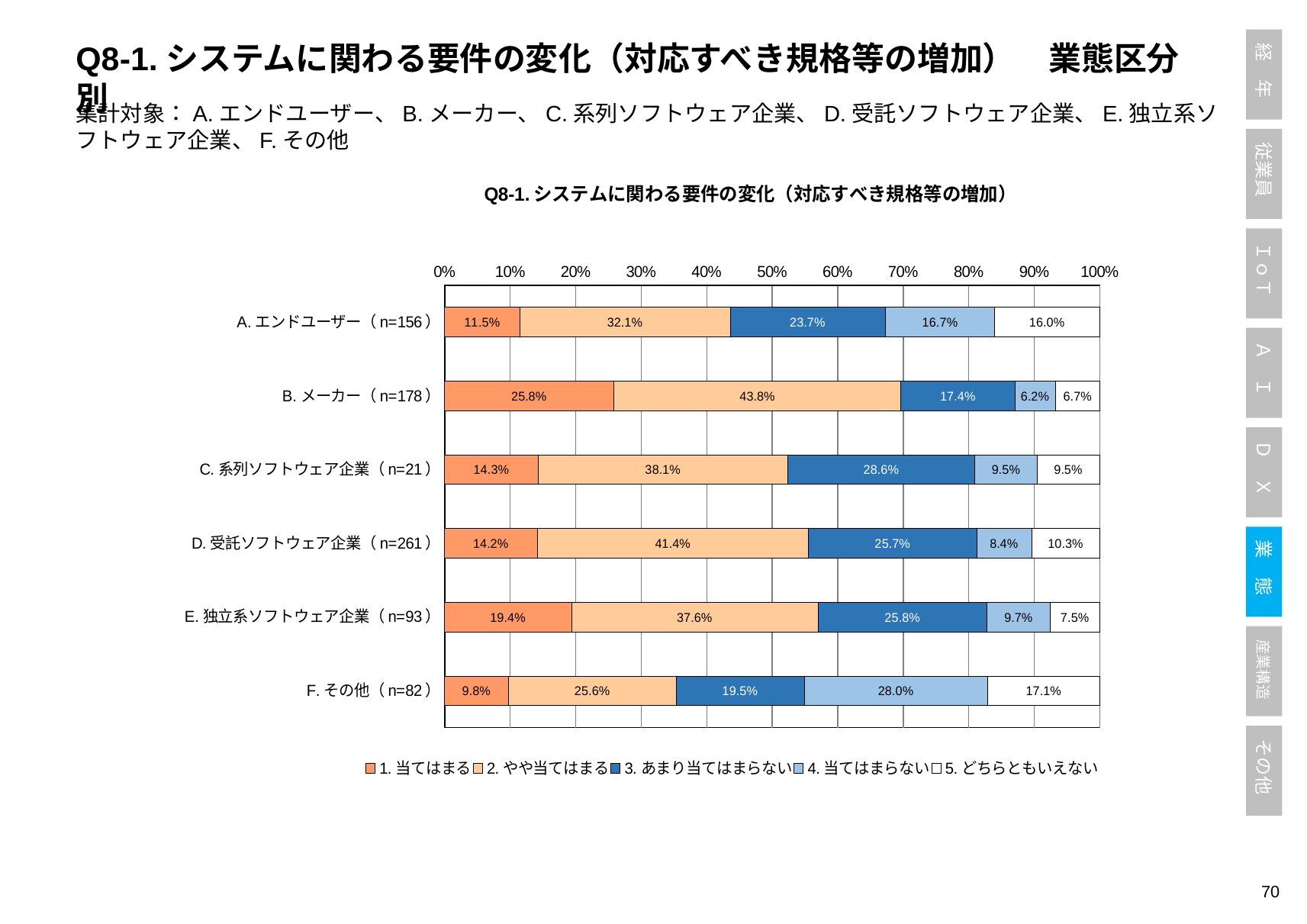

Q8-1.システムに関わる要件の変化（対応すべき規格等の増加）　業態区分別
集計対象：A.エンドユーザー、B.メーカー、C.系列ソフトウェア企業、D.受託ソフトウェア企業、E.独立系ソフトウェア企業、F.その他

### Chart: Q8-1.システムに関わる要件の変化（対応すべき規格等の増加）

| Category | 1.当てはまる | 2.やや当てはまる | 3.あまり当てはまらない | 4.当てはまらない | 5.どちらともいえない |
|---|---|---|---|---|---|
| A.エンドユーザー（n=156） | 0.11538461538461539 | 0.32051282051282054 | 0.23717948717948717 | 0.16666666666666666 | 0.16025641025641027 |
| B.メーカー（n=178） | 0.25842696629213485 | 0.43820224719101125 | 0.17415730337078653 | 0.06179775280898876 | 0.06741573033707865 |
| C.系列ソフトウェア企業（n=21） | 0.14285714285714285 | 0.38095238095238093 | 0.2857142857142857 | 0.09523809523809523 | 0.09523809523809523 |
| D.受託ソフトウェア企業（n=261） | 0.1417624521072797 | 0.41379310344827586 | 0.2567049808429119 | 0.0842911877394636 | 0.10344827586206896 |
| E.独立系ソフトウェア企業（n=93） | 0.1935483870967742 | 0.3763440860215054 | 0.25806451612903225 | 0.0967741935483871 | 0.07526881720430108 |
| F.その他（n=82） | 0.0975609756097561 | 0.25609756097560976 | 0.1951219512195122 | 0.2804878048780488 | 0.17073170731707318 |
70